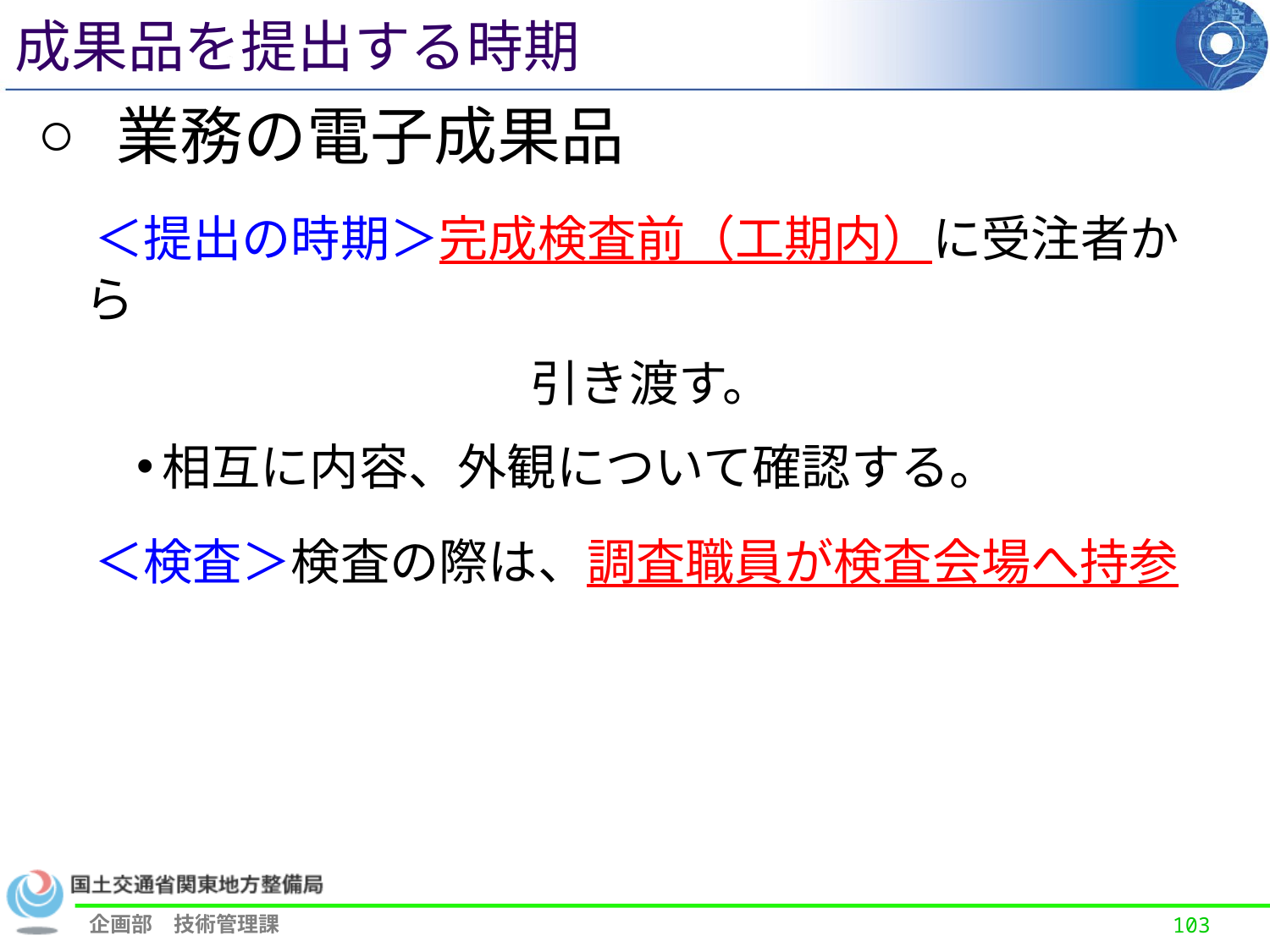

成果品を提出する時期
業務の電子成果品
　＜提出の時期＞完成検査前（工期内）に受注者から
　　　　　　　　　　引き渡す。
相互に内容、外観について確認する。
　＜検査＞検査の際は、調査職員が検査会場へ持参